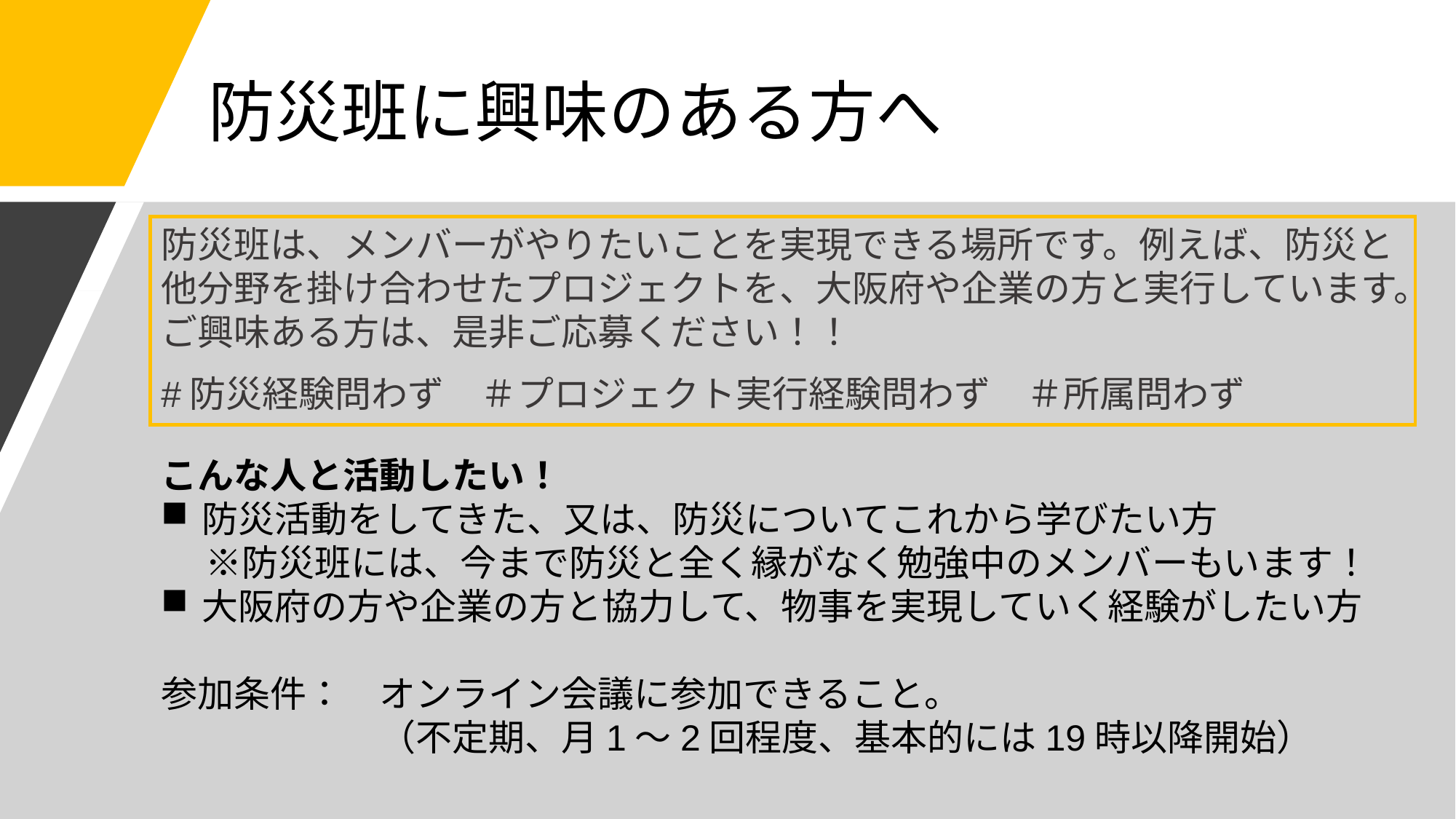

# 防災班に興味のある方へ

防災班は、メンバーがやりたいことを実現できる場所です。例えば、防災と他分野を掛け合わせたプロジェクトを、大阪府や企業の方と実行しています。ご興味ある方は、是非ご応募ください！！

#防災経験問わず　＃プロジェクト実行経験問わず　＃所属問わず
こんな人と活動したい！
防災活動をしてきた、又は、防災についてこれから学びたい方
　 ※防災班には、今まで防災と全く縁がなく勉強中のメンバーもいます！
大阪府の方や企業の方と協力して、物事を実現していく経験がしたい方

参加条件：	オンライン会議に参加できること。
		（不定期、月1～2回程度、基本的には19時以降開始）